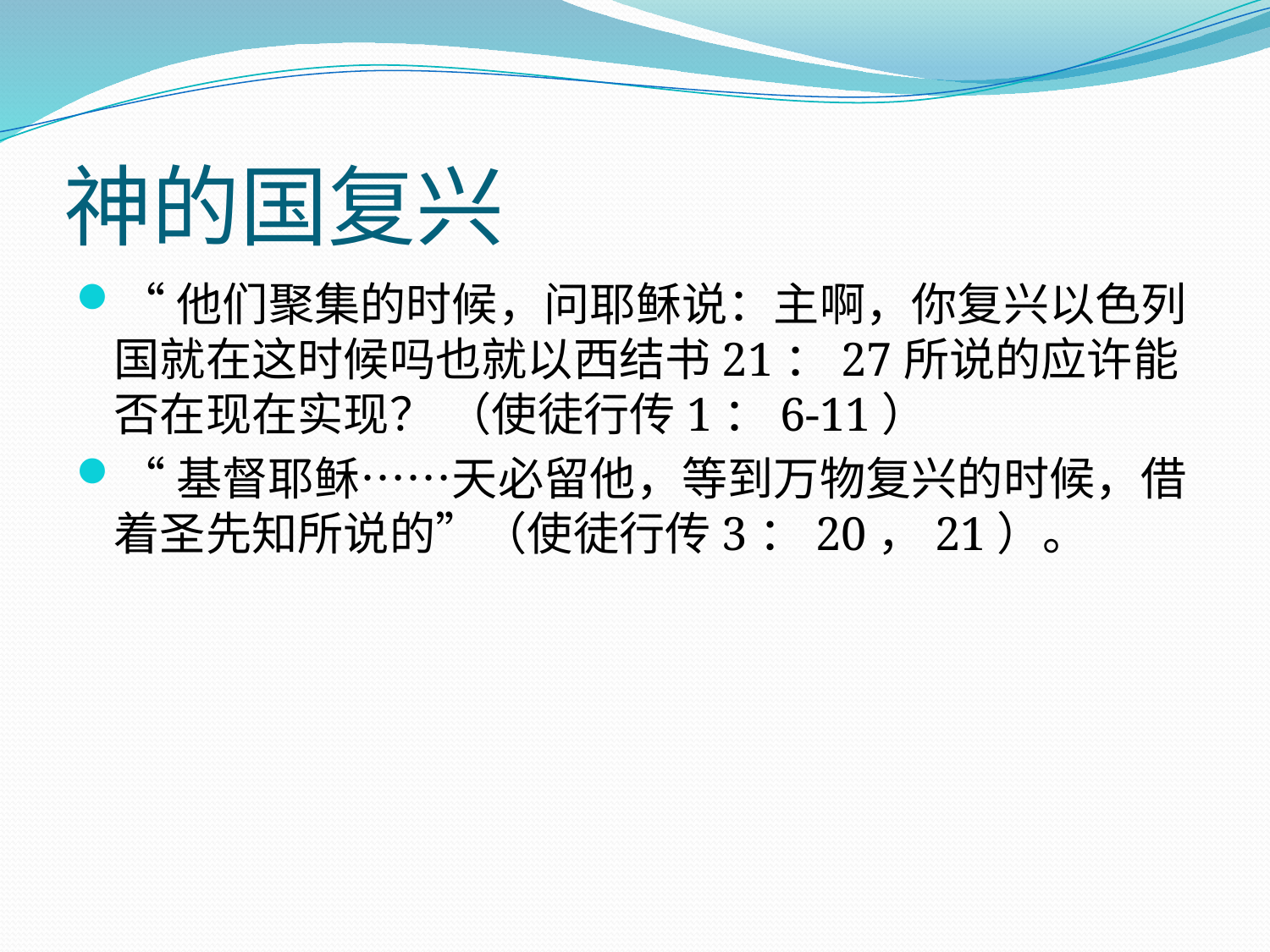

# 神的国复兴
“他们聚集的时候，问耶稣说：主啊，你复兴以色列国就在这时候吗也就以西结书21：27所说的应许能否在现在实现？ （使徒行传1：6-11）
“基督耶稣……天必留他，等到万物复兴的时候，借着圣先知所说的”（使徒行传3：20，21）。